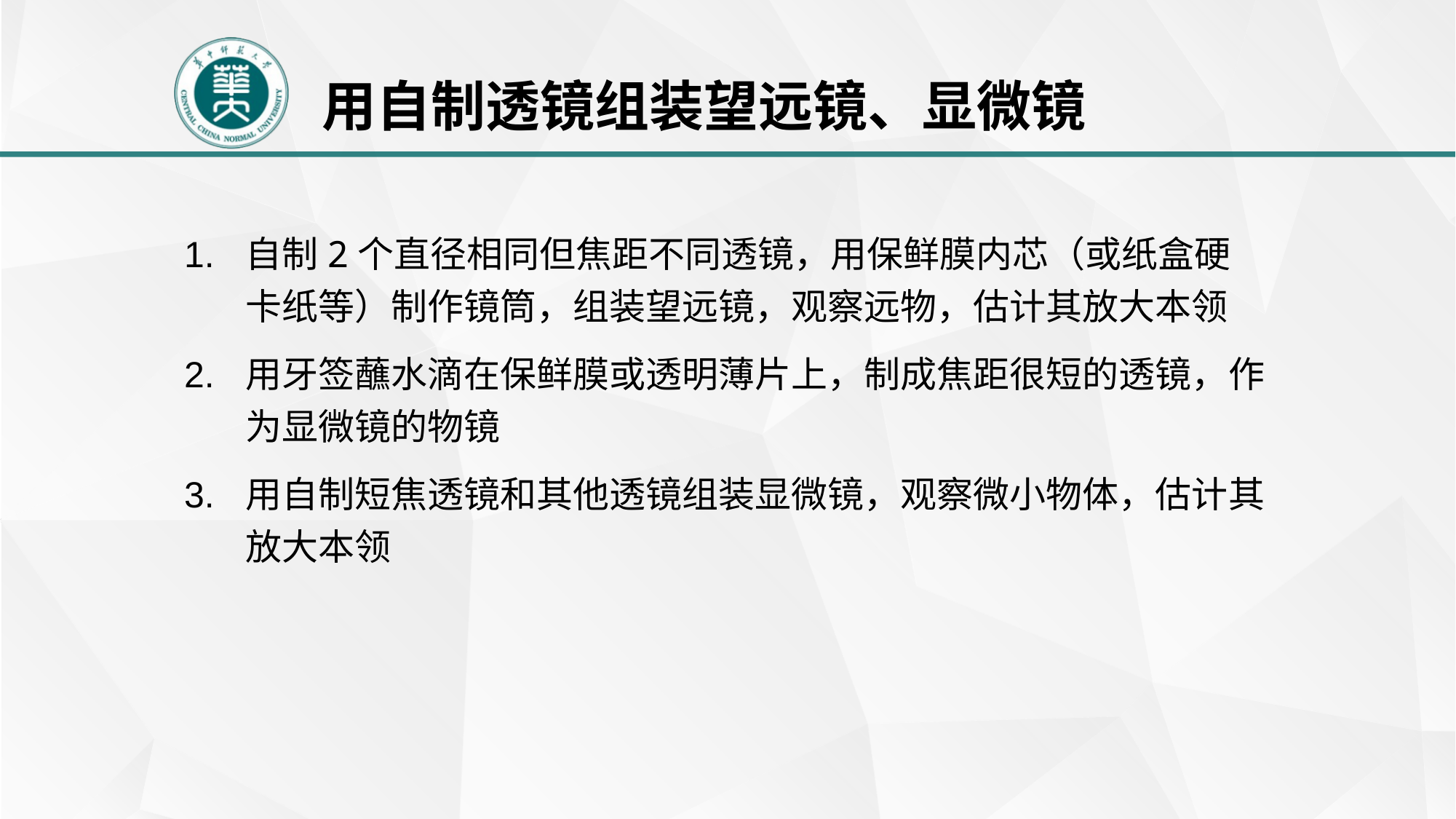

用自制透镜组装望远镜、显微镜
自制2个直径相同但焦距不同透镜，用保鲜膜内芯（或纸盒硬卡纸等）制作镜筒，组装望远镜，观察远物，估计其放大本领
用牙签蘸水滴在保鲜膜或透明薄片上，制成焦距很短的透镜，作为显微镜的物镜
用自制短焦透镜和其他透镜组装显微镜，观察微小物体，估计其放大本领